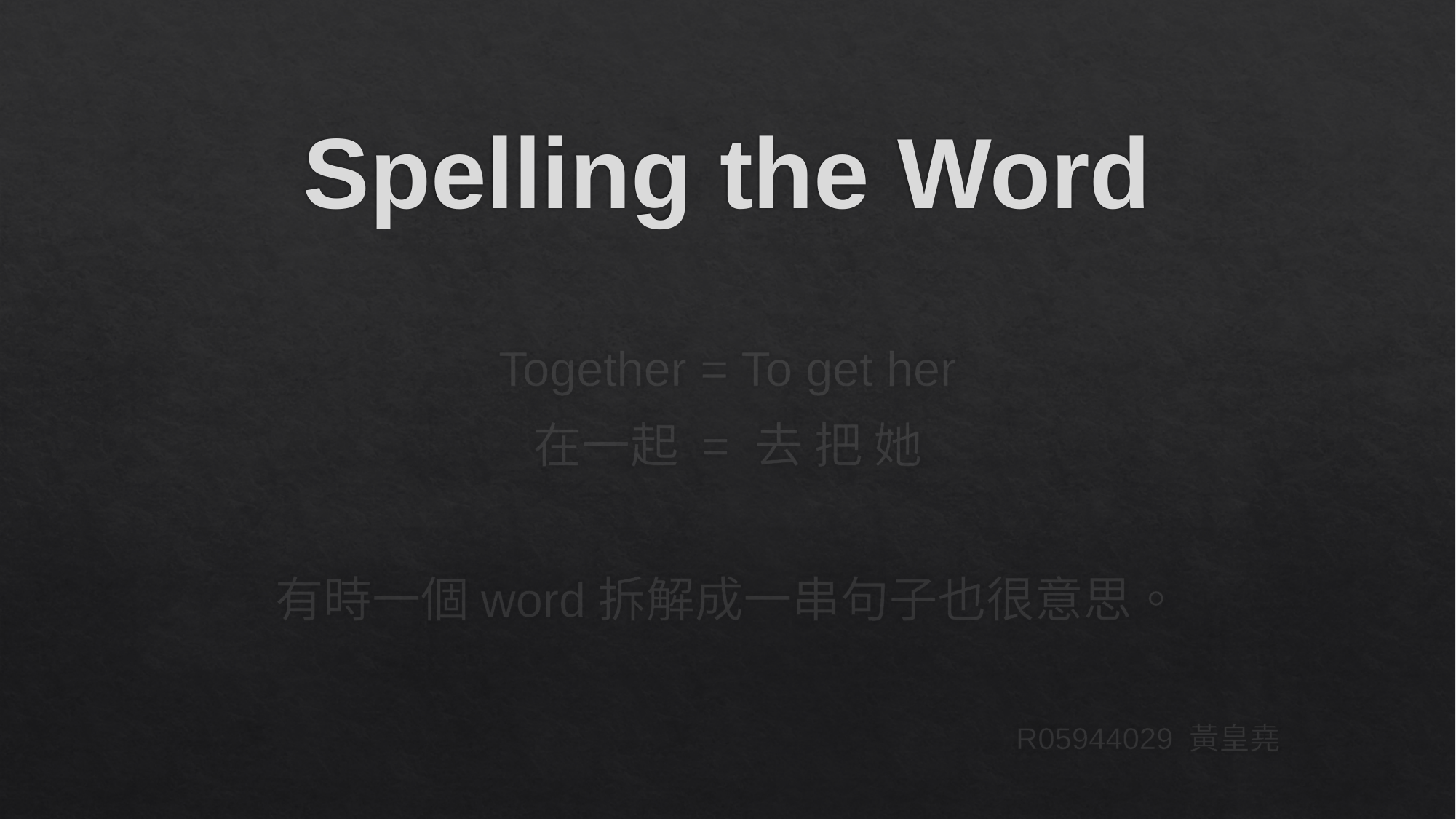

# Spelling the Word
Together = To get her
在一起 = 去 把 她

有時一個word拆解成一串句子也很意思。

R05944029 黃皇堯